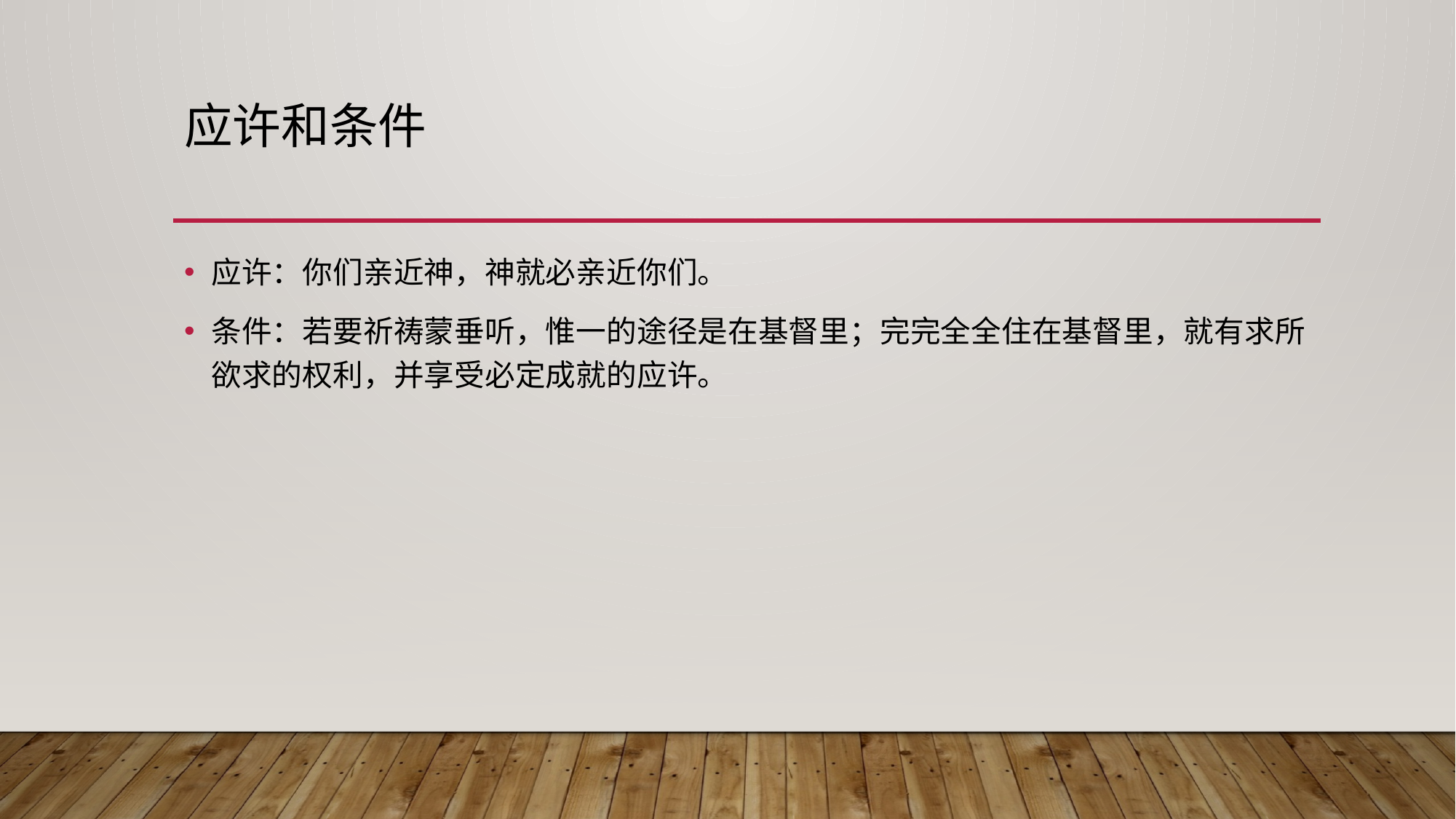

# 应许和条件
应许：你们亲近神，神就必亲近你们。
条件：若要祈祷蒙垂听，惟一的途径是在基督里；完完全全住在基督里，就有求所欲求的权利，并享受必定成就的应许。